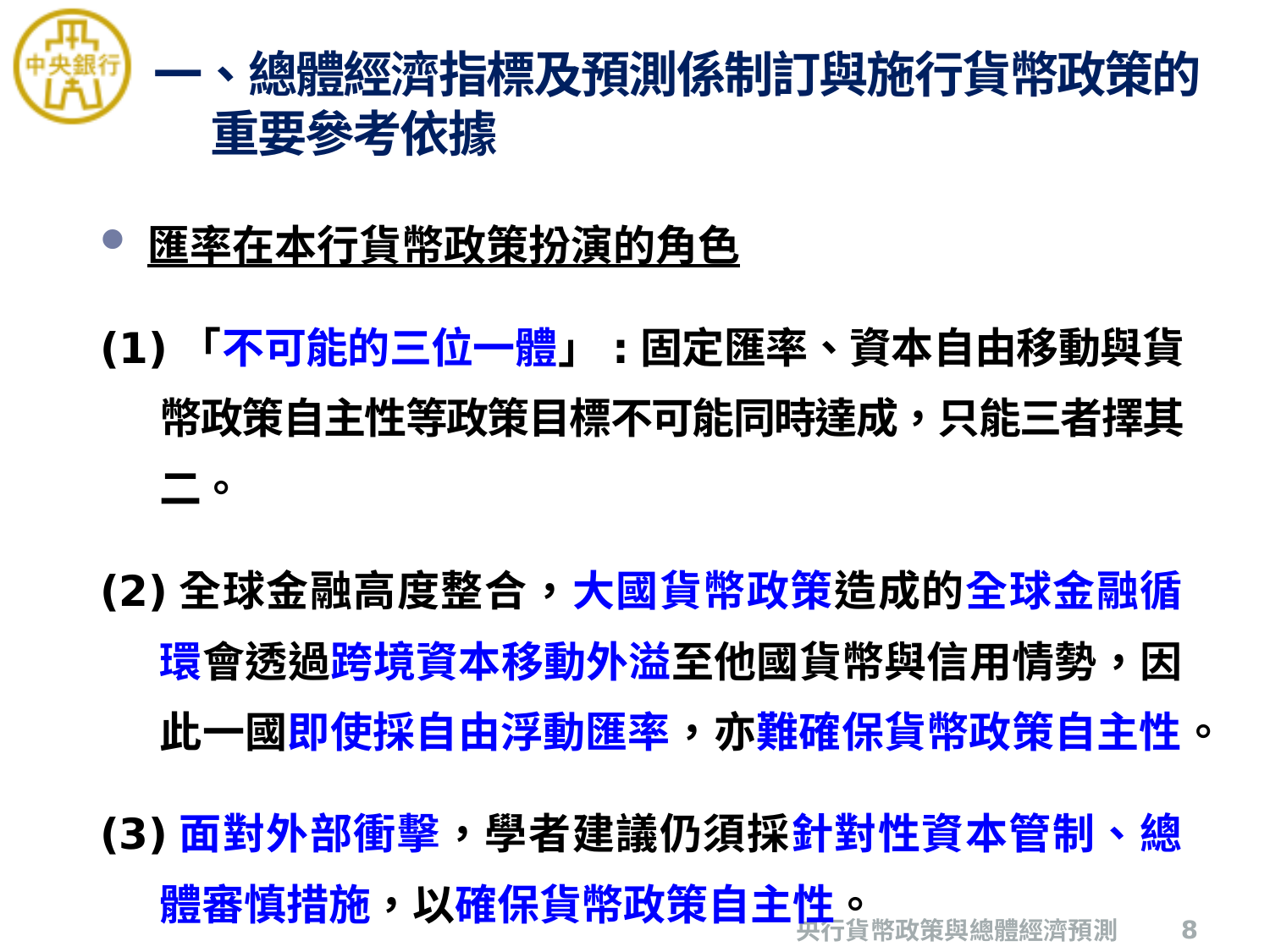

# 一、總體經濟指標及預測係制訂與施行貨幣政策的 重要參考依據
匯率在本行貨幣政策扮演的角色
(1)「不可能的三位一體」:固定匯率、資本自由移動與貨幣政策自主性等政策目標不可能同時達成，只能三者擇其二。
(2)全球金融高度整合，大國貨幣政策造成的全球金融循環會透過跨境資本移動外溢至他國貨幣與信用情勢，因此一國即使採自由浮動匯率，亦難確保貨幣政策自主性。
(3)面對外部衝擊，學者建議仍須採針對性資本管制、總體審慎措施，以確保貨幣政策自主性。

8
央行貨幣政策與總體經濟預測